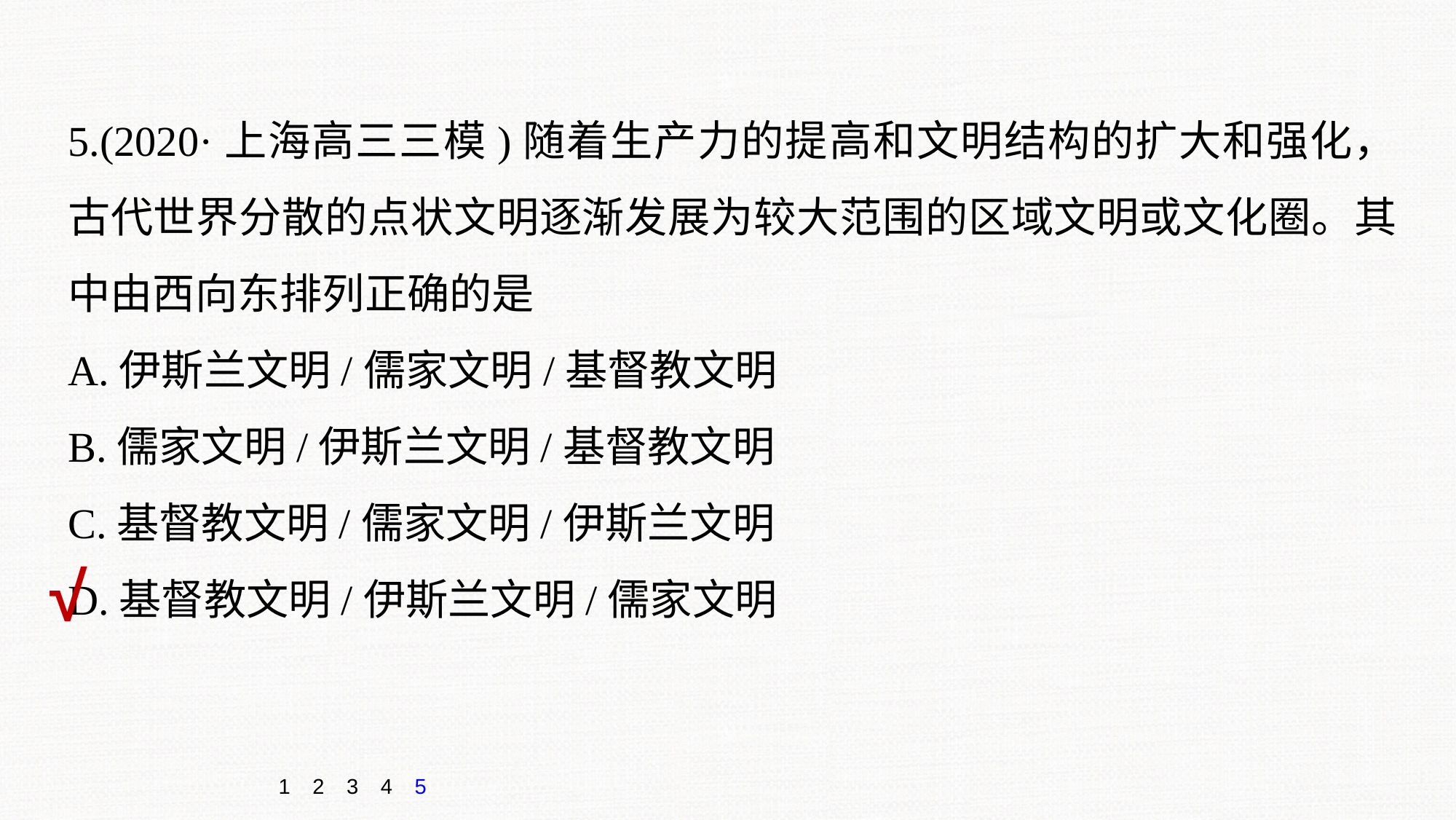

5.(2020·上海高三三模)随着生产力的提高和文明结构的扩大和强化，古代世界分散的点状文明逐渐发展为较大范围的区域文明或文化圈。其中由西向东排列正确的是
A.伊斯兰文明/儒家文明/基督教文明
B.儒家文明/伊斯兰文明/基督教文明
C.基督教文明/儒家文明/伊斯兰文明
D.基督教文明/伊斯兰文明/儒家文明
√
1
2
3
4
5